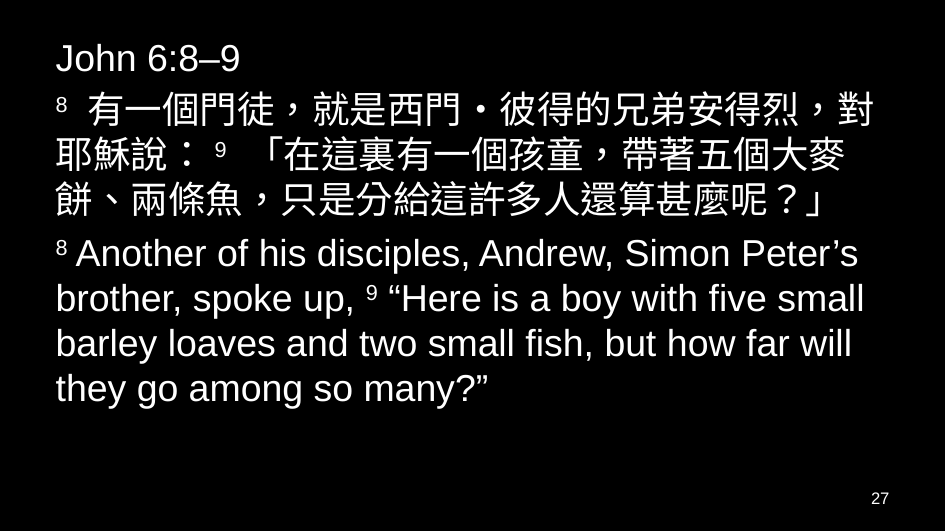

John 6:8–9
8 有一個門徒，就是西門•彼得的兄弟安得烈，對耶穌說：9 「在這裏有一個孩童，帶著五個大麥餅、兩條魚，只是分給這許多人還算甚麼呢？」
8 Another of his disciples, Andrew, Simon Peter’s brother, spoke up, 9 “Here is a boy with five small barley loaves and two small fish, but how far will they go among so many?”

27